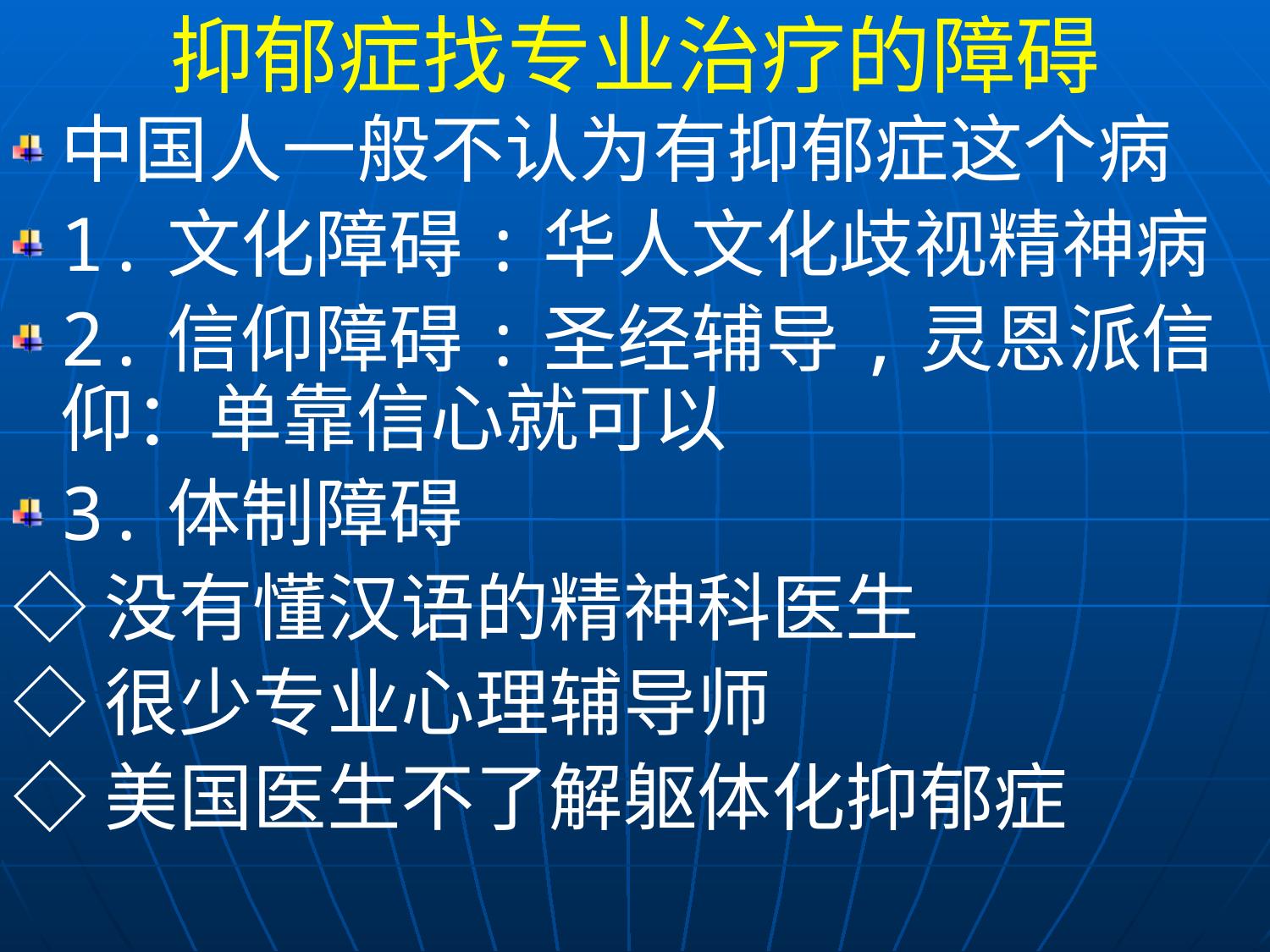

抑郁症找专业治疗的障碍
中国人一般不认为有抑郁症这个病
1.文化障碍:华人文化歧视精神病
2.信仰障碍:圣经辅导,灵恩派信仰：单靠信心就可以
3.体制障碍
◇没有懂汉语的精神科医生
◇很少专业心理辅导师
◇美国医生不了解躯体化抑郁症